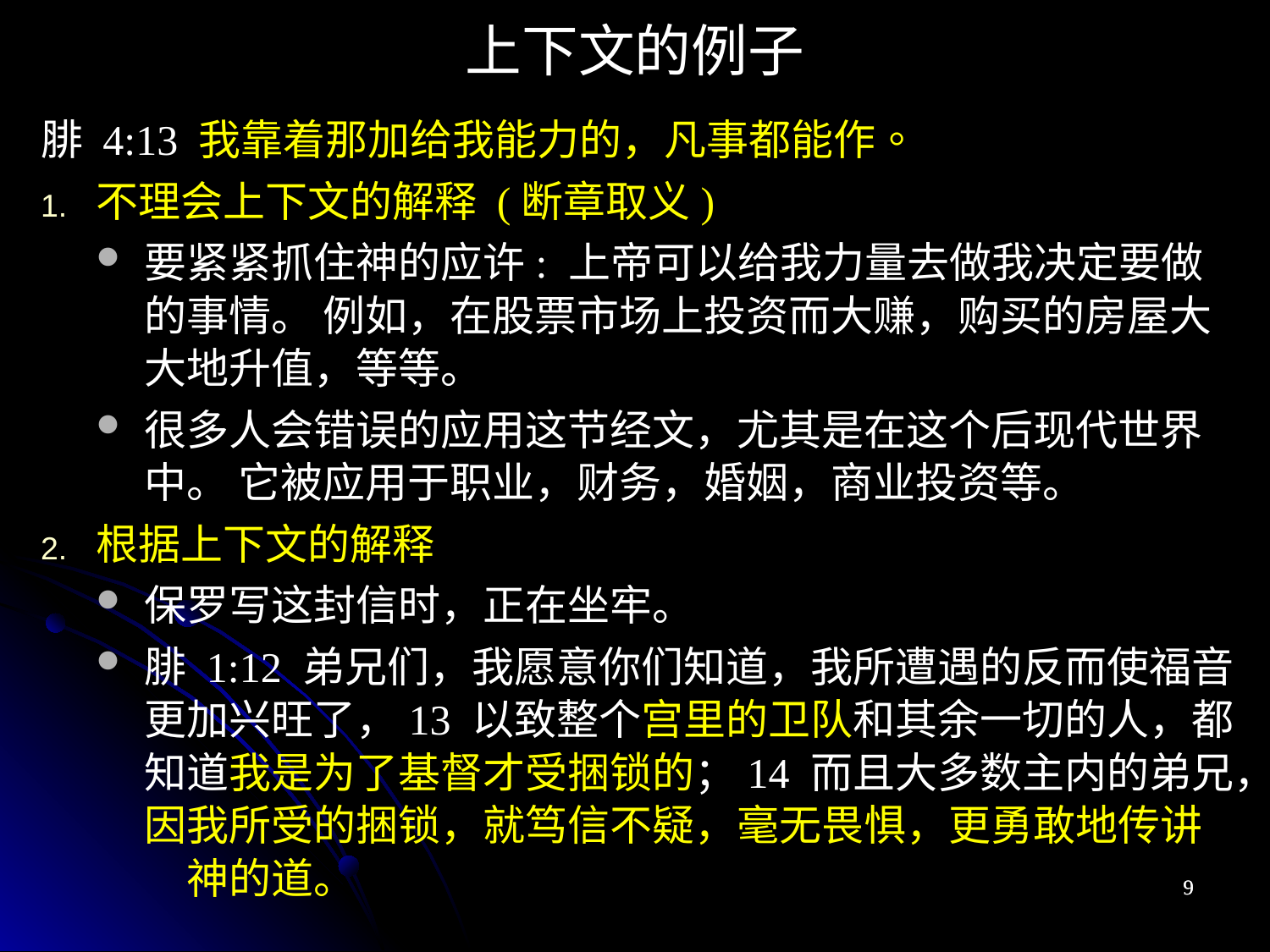

上下文的例子

腓 4:13 我靠着那加给我能力的，凡事都能作。
不理会上下文的解释 (断章取义)
要紧紧抓住神的应许: 上帝可以给我力量去做我决定要做的事情。 例如，在股票市场上投资而大赚，购买的房屋大大地升值，等等。
很多人会错误的应用这节经文，尤其是在这个后现代世界中。 它被应用于职业，财务，婚姻，商业投资等。
根据上下文的解释
保罗写这封信时，正在坐牢。
腓 1:12 弟兄们，我愿意你们知道，我所遭遇的反而使福音更加兴旺了，13 以致整个宫里的卫队和其余一切的人，都知道我是为了基督才受捆锁的；14 而且大多数主内的弟兄，因我所受的捆锁，就笃信不疑，毫无畏惧，更勇敢地传讲　神的道。
9
9